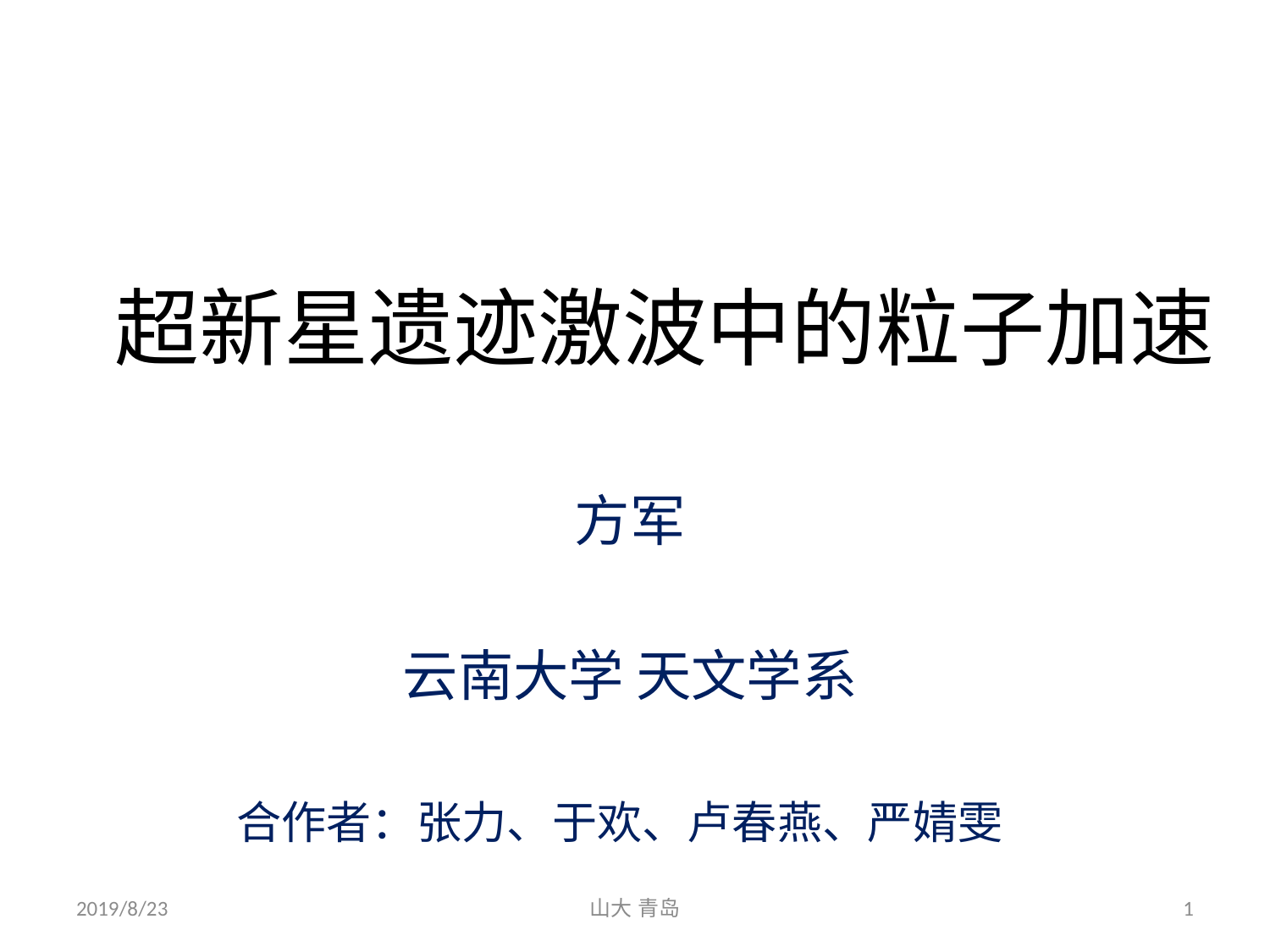

# 超新星遗迹激波中的粒子加速
方军

云南大学 天文学系

合作者：张力、于欢、卢春燕、严婧雯
2019/8/23
山大 青岛
1